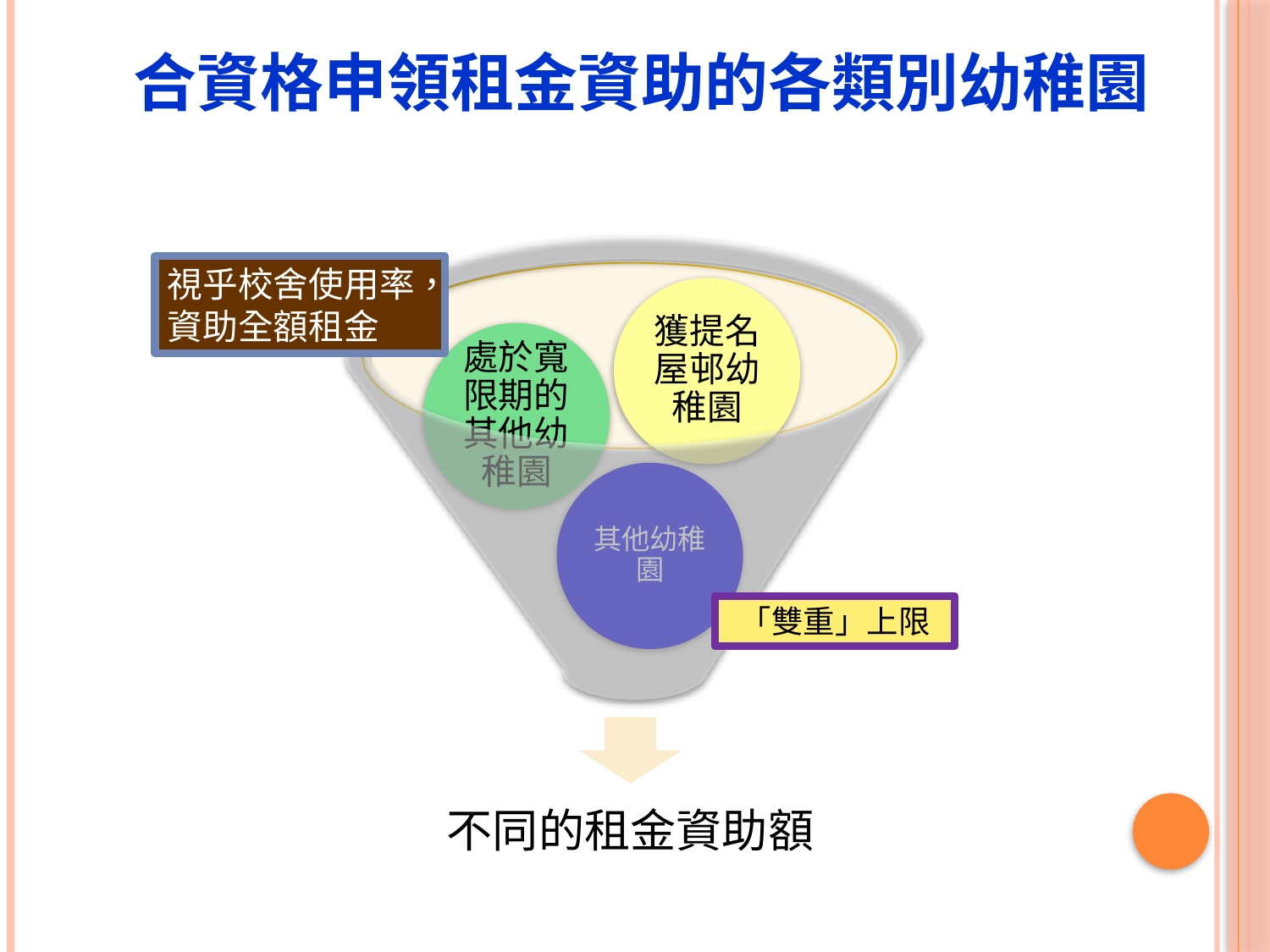

合資格申領租金資助的各類別幼稚園
不同的租金資助額
其他幼稚園
處於寬限期的其他幼稚園
獲提名屋邨幼稚園
視乎校舍使用率，資助全額租金
「雙重」上限